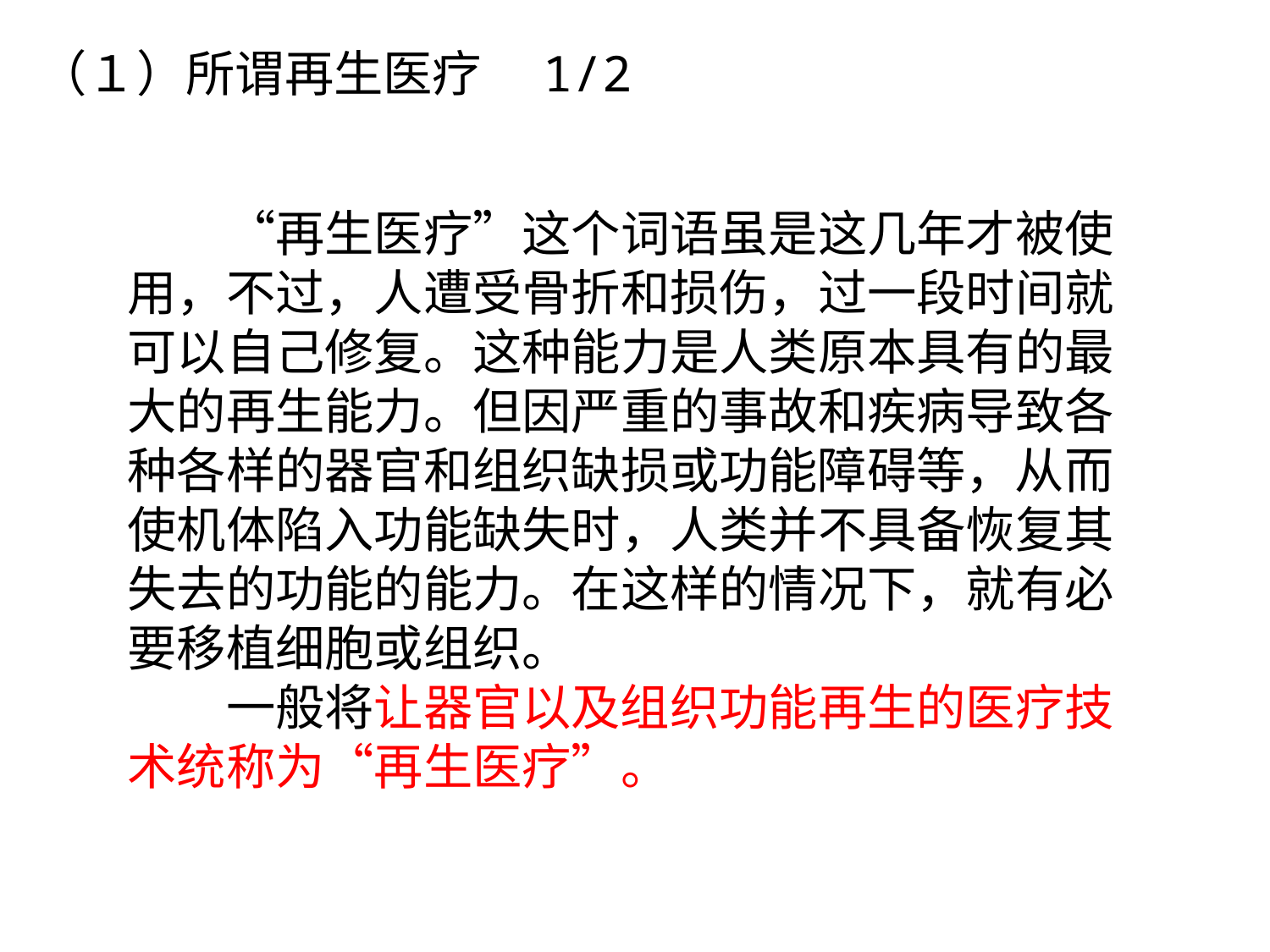

（１）所谓再生医疗　1/2

　　“再生医疗”这个词语虽是这几年才被使用，不过，人遭受骨折和损伤，过一段时间就可以自己修复。这种能力是人类原本具有的最大的再生能力。但因严重的事故和疾病导致各种各样的器官和组织缺损或功能障碍等，从而使机体陷入功能缺失时，人类并不具备恢复其失去的功能的能力。在这样的情况下，就有必要移植细胞或组织。
　　一般将让器官以及组织功能再生的医疗技术统称为“再生医疗”。